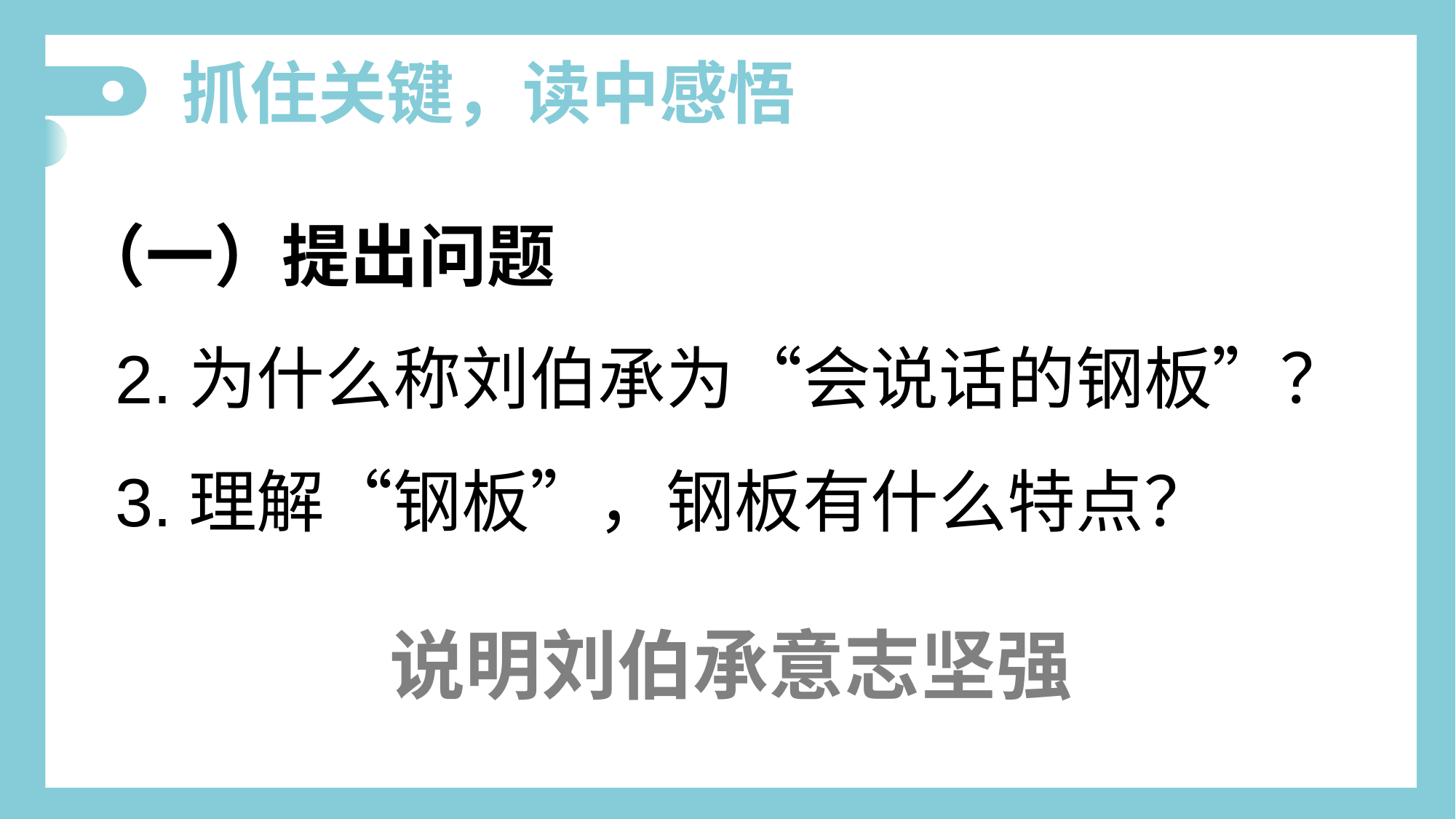

抓住关键，读中感悟

（一）提出问题
  2.为什么称刘伯承为“会说话的钢板”？
  3.理解“钢板”，钢板有什么特点？
说明刘伯承意志坚强